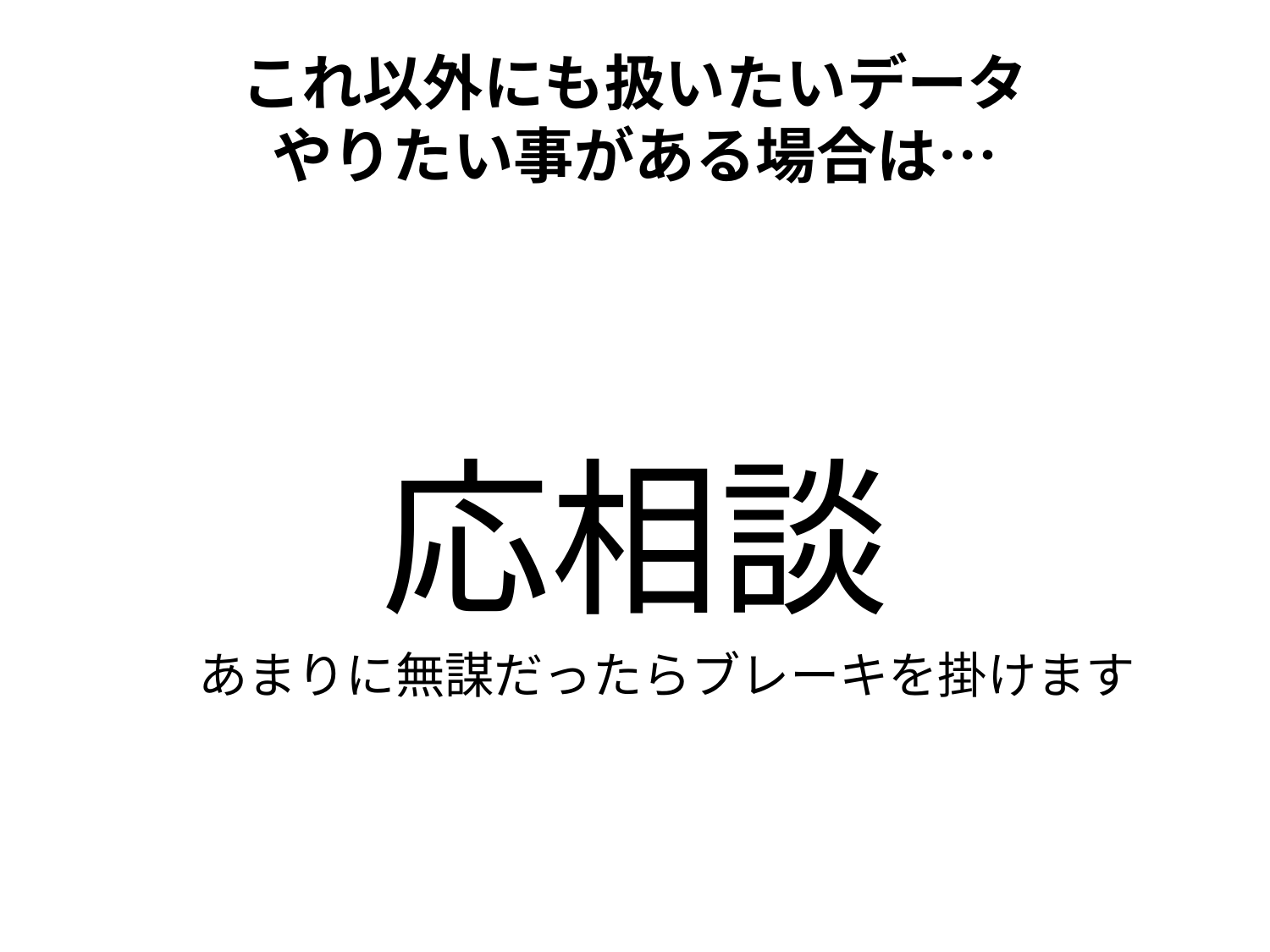

# これ以外にも扱いたいデータ やりたい事がある場合は…

応相談
あまりに無謀だったらブレーキを掛けます